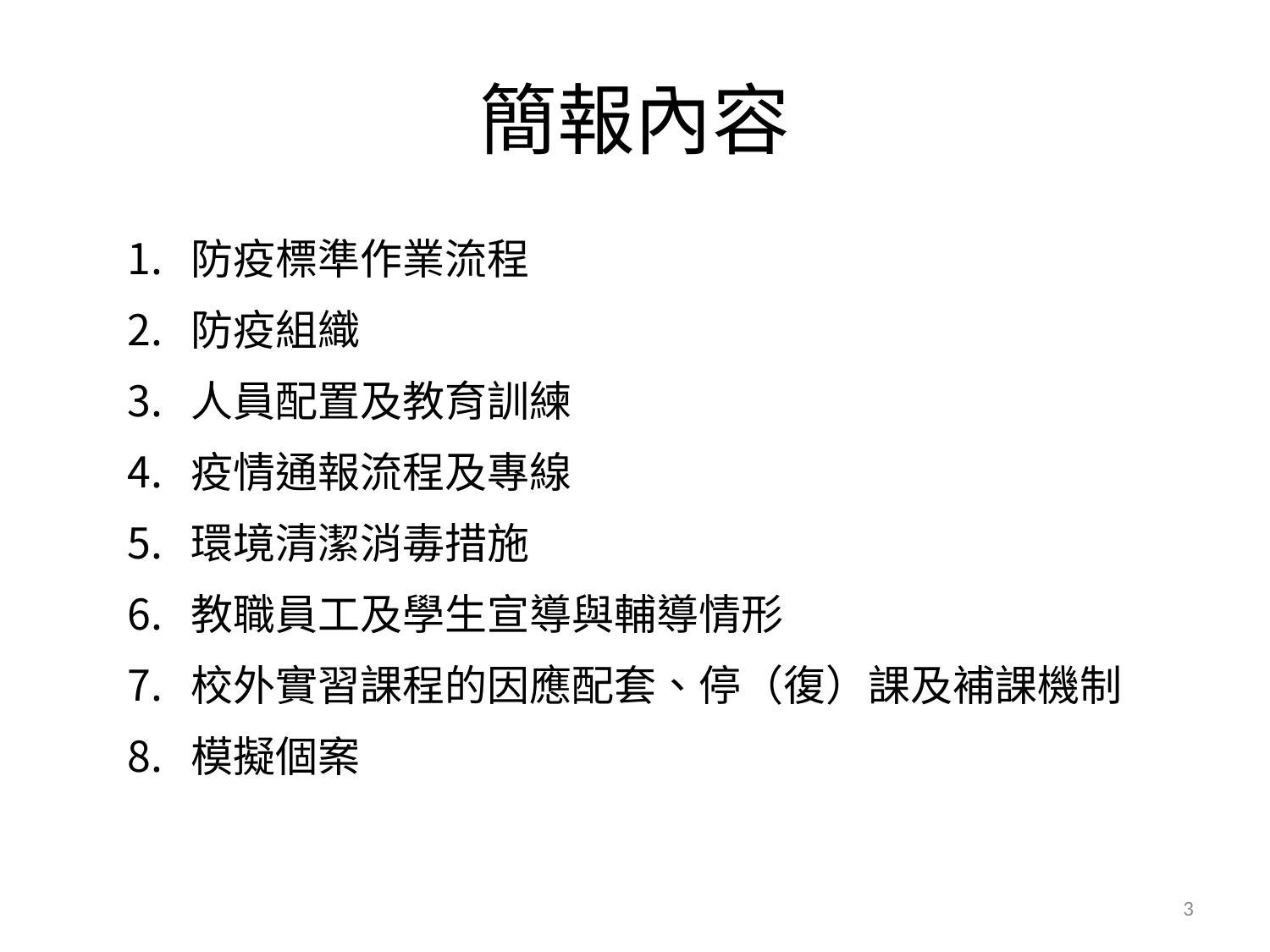

# 簡報內容
防疫標準作業流程
防疫組織
人員配置及教育訓練
疫情通報流程及專線
環境清潔消毒措施
教職員工及學生宣導與輔導情形
校外實習課程的因應配套、停（復）課及補課機制
模擬個案
3